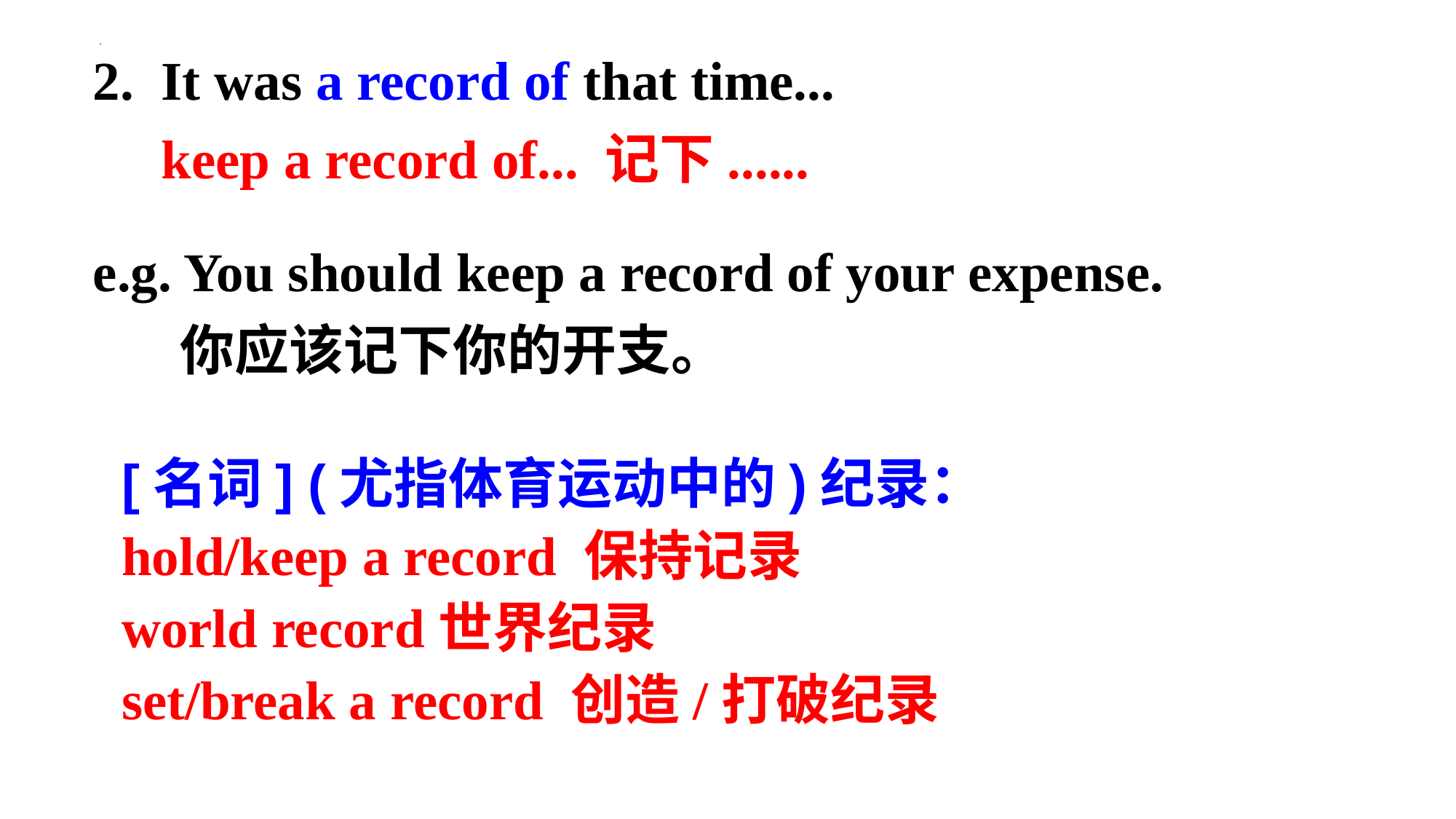

2.  It was a record of that time...
     keep a record of... 记下......
e.g. You should keep a record of your expense.
      你应该记下你的开支。
[名词] (尤指体育运动中的)纪录：
hold/keep a record 保持记录
world record世界纪录
set/break a record 创造/打破纪录